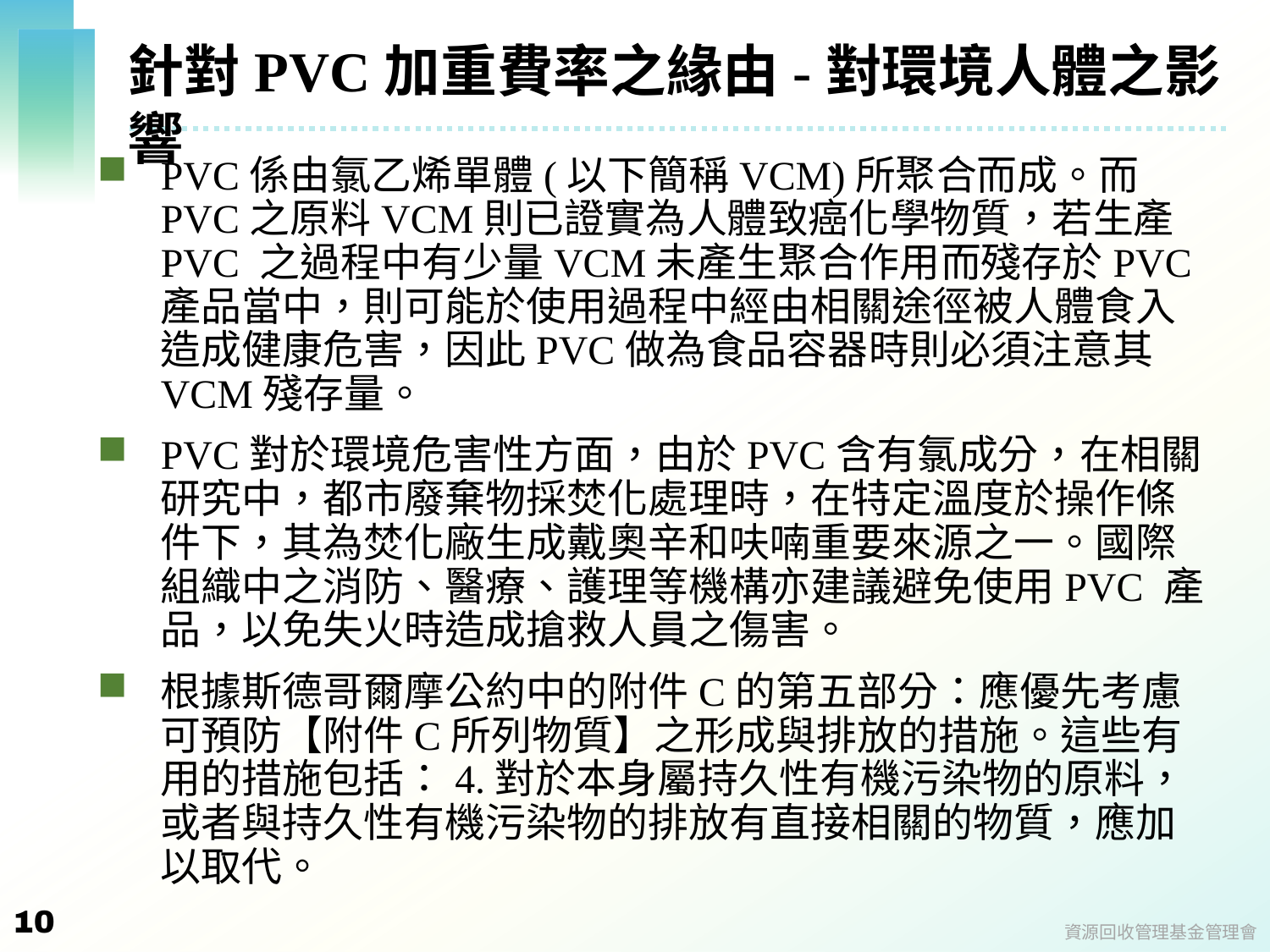

# 針對PVC加重費率之緣由-對環境人體之影響
PVC係由氯乙烯單體(以下簡稱VCM)所聚合而成。而PVC之原料VCM則已證實為人體致癌化學物質，若生產PVC 之過程中有少量VCM未產生聚合作用而殘存於PVC產品當中，則可能於使用過程中經由相關途徑被人體食入造成健康危害，因此PVC做為食品容器時則必須注意其VCM殘存量。
PVC對於環境危害性方面，由於PVC含有氯成分，在相關研究中，都市廢棄物採焚化處理時，在特定溫度於操作條件下，其為焚化廠生成戴奧辛和呋喃重要來源之一。國際組織中之消防、醫療、護理等機構亦建議避免使用PVC 產品，以免失火時造成搶救人員之傷害。
根據斯德哥爾摩公約中的附件C的第五部分：應優先考慮可預防【附件C所列物質】之形成與排放的措施。這些有用的措施包括：4.對於本身屬持久性有機污染物的原料，或者與持久性有機污染物的排放有直接相關的物質，應加以取代。

10